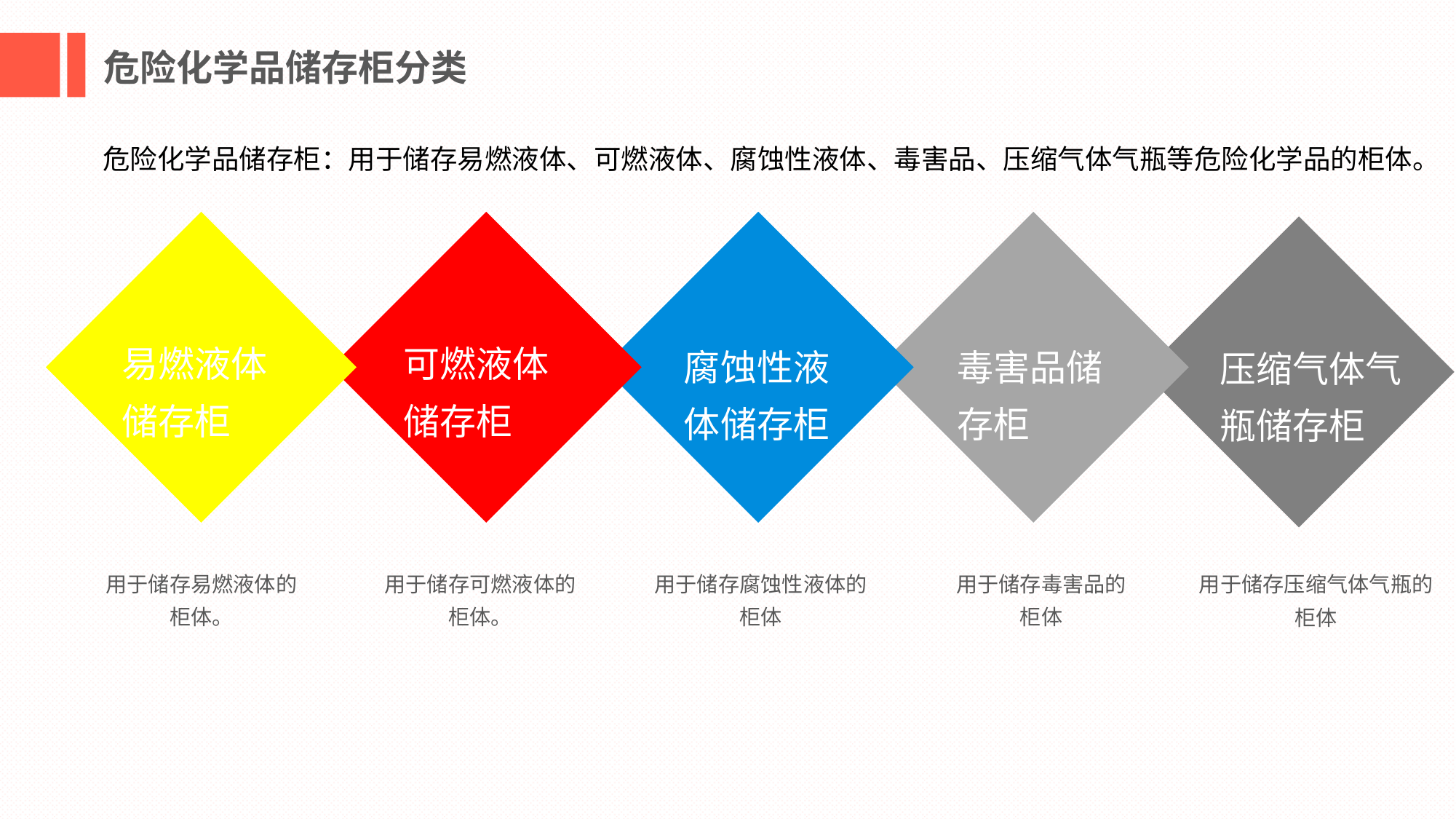

危险化学品储存柜分类
危险化学品储存柜：用于储存易燃液体、可燃液体、腐蚀性液体、毒害品、压缩气体气瓶等危险化学品的柜体。

易燃液体储存柜
可燃液体储存柜
腐蚀性液体储存柜
毒害品储存柜
压缩气体气瓶储存柜
用于储存易燃液体的柜体。
用于储存可燃液体的柜体。
用于储存腐蚀性液体的柜体
用于储存毒害品的
柜体
用于储存压缩气体气瓶的柜体